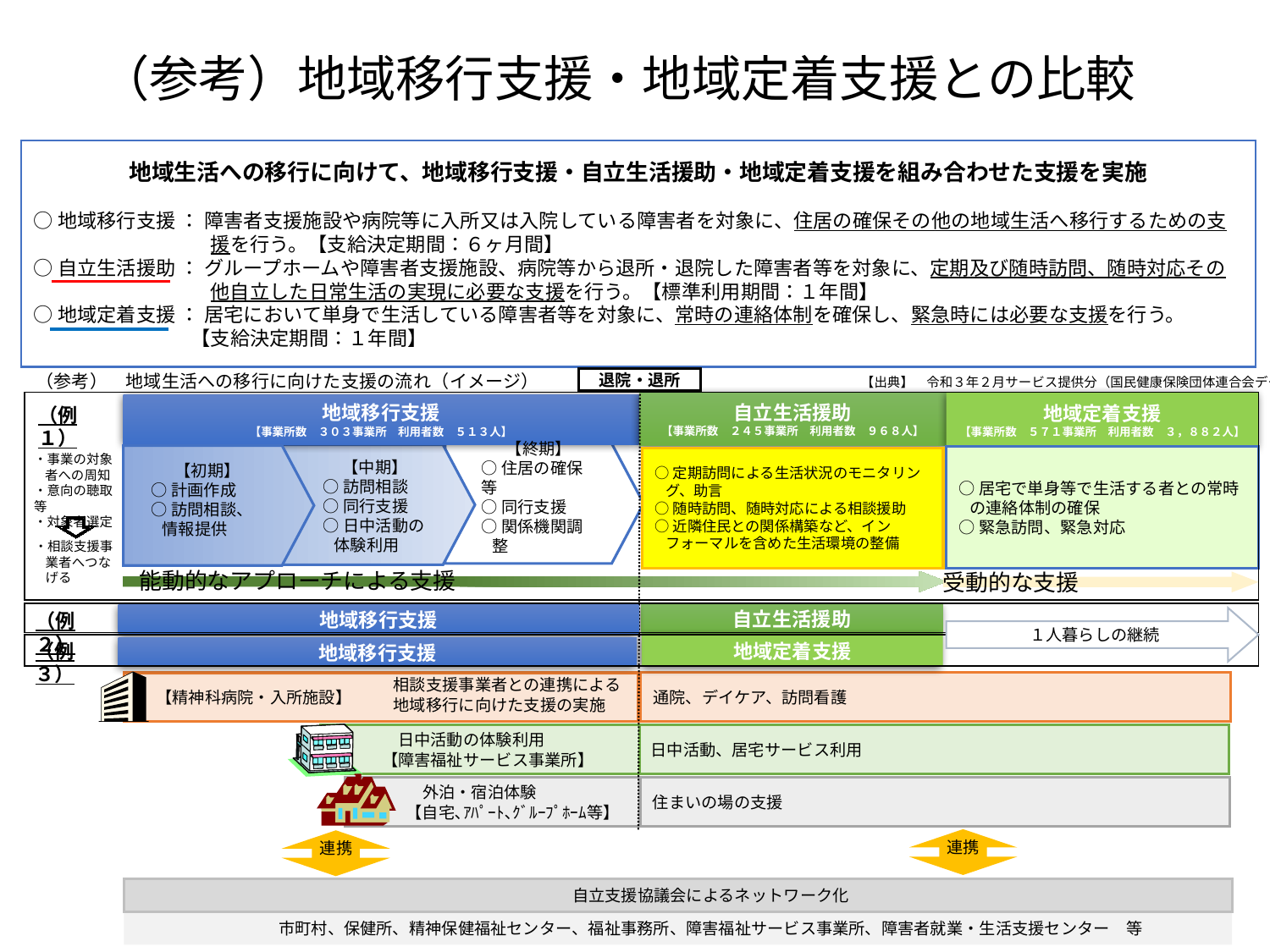

（参考）地域移行支援・地域定着支援との比較
地域生活への移行に向けて、地域移行支援・自立生活援助・地域定着支援を組み合わせた支援を実施

○地域移行支援 ： 障害者支援施設や病院等に入所又は入院している障害者を対象に、住居の確保その他の地域生活へ移行するための支
　　　　　　　　　援を行う。【支給決定期間：６ヶ月間】
○自立生活援助 ： グループホームや障害者支援施設、病院等から退所・退院した障害者等を対象に、定期及び随時訪問、随時対応その
　　　　　　　　　他自立した日常生活の実現に必要な支援を行う。【標準利用期間：１年間】
○地域定着支援 ： 居宅において単身で生活している障害者等を対象に、常時の連絡体制を確保し、緊急時には必要な支援を行う。
　　　　　　　　【支給決定期間：１年間】
（参考）　地域生活への移行に向けた支援の流れ（イメージ）
【出典】　令和３年２月サービス提供分（国民健康保険団体連合会データ）
退院・退所
自立生活援助
【事業所数　２４５事業所　利用者数　９６８人】

地域定着支援
【事業所数　５７１事業所　利用者数　３，８８２人】
地域移行支援
【事業所数　３０３事業所　利用者数　５１３人】
（例１）

・事業の対象者への周知
・意向の聴取等
・対象者選定

○居宅で単身等で生活する者との常時の連絡体制の確保
○緊急訪問、緊急対応
【終期】
○住居の確保等
○同行支援
○関係機関調整
○定期訪問による生活状況のモニタリング、助言
○随時訪問、随時対応による相談援助
○近隣住民との関係構築など、インフォーマルを含めた生活環境の整備
【初期】
○計画作成
○訪問相談、
情報提供
【中期】
○訪問相談
○同行支援
○日中活動の体験利用

・相談支援事業者へつなげる
能動的なアプローチによる支援
受動的な支援

（例２）

自立生活援助
地域移行支援
１人暮らしの継続
（例３）

地域定着支援
地域移行支援
相談支援事業者との連携による地域移行に向けた支援の実施

通院、デイケア、訪問看護
　 【精神科病院・入所施設】

日中活動、居宅サービス利用
　　　　日中活動の体験利用
　　　【障害福祉サービス事業所】

　　　　外泊・宿泊体験
　　　【自宅､ｱﾊﾟｰﾄ､ｸﾞﾙｰﾌﾟﾎｰﾑ等】
住まいの場の支援

連携
連携
　　　　自立支援協議会によるネットワーク化
　　　　市町村、保健所、精神保健福祉センター、福祉事務所、障害福祉サービス事業所、障害者就業・生活支援センター　等